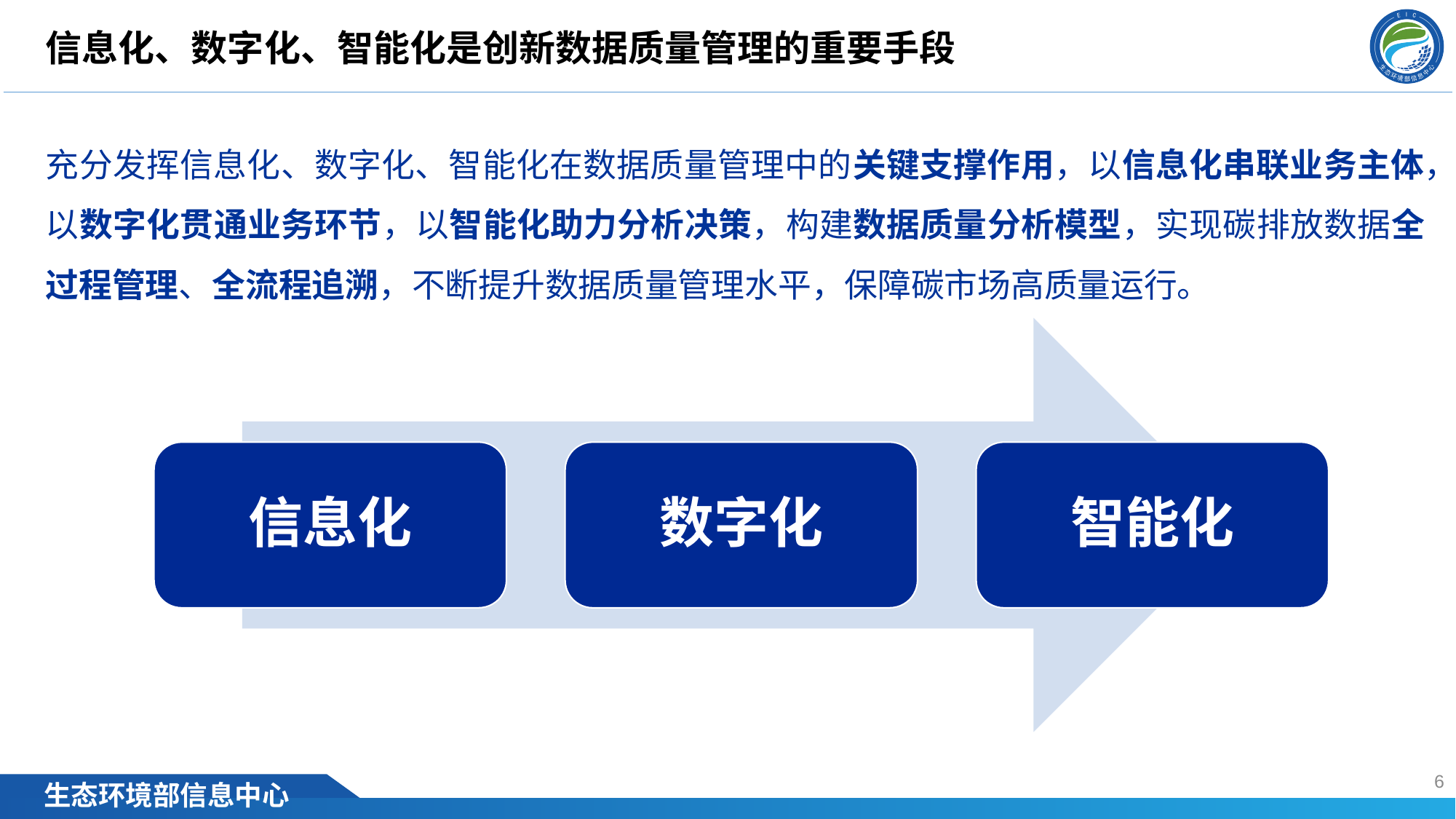

信息化、数字化、智能化是创新数据质量管理的重要手段
充分发挥信息化、数字化、智能化在数据质量管理中的关键支撑作用，以信息化串联业务主体，以数字化贯通业务环节，以智能化助力分析决策，构建数据质量分析模型，实现碳排放数据全过程管理、全流程追溯，不断提升数据质量管理水平，保障碳市场高质量运行。
信息化
数字化
智能化
6